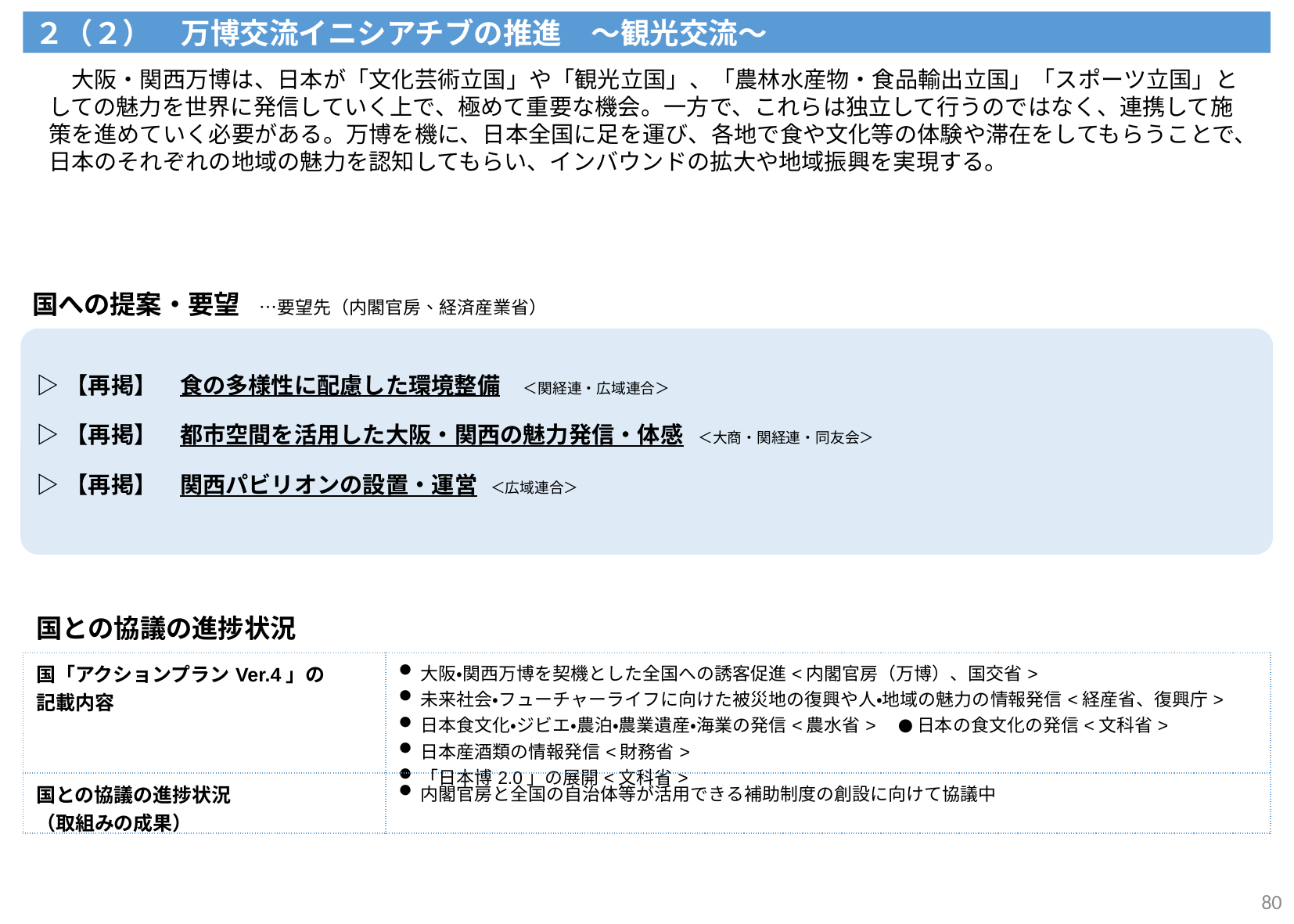

２（２）　万博交流イニシアチブの推進　～観光交流～
　大阪・関西万博は、日本が「文化芸術立国」や「観光立国」、「農林水産物・食品輸出立国」「スポーツ立国」としての魅力を世界に発信していく上で、極めて重要な機会。一方で、これらは独立して行うのではなく、連携して施策を進めていく必要がある。万博を機に、日本全国に足を運び、各地で食や文化等の体験や滞在をしてもらうことで、日本のそれぞれの地域の魅力を認知してもらい、インバウンドの拡大や地域振興を実現する。
国への提案・要望　…要望先（内閣官房、経済産業省）

| ▷【再掲】　食の多様性に配慮した環境整備　＜関経連・広域連合＞ ▷【再掲】　都市空間を活用した大阪・関西の魅力発信・体感　＜大商・関経連・同友会＞ ▷【再掲】　関西パビリオンの設置・運営　＜広域連合＞ |
| --- |
国との協議の進捗状況
| 国「アクションプランVer.4」の 記載内容 | 大阪・関西万博を契機とした全国への誘客促進<内閣官房（万博）、国交省> 未来社会・フューチャーライフに向けた被災地の復興や人・地域の魅力の情報発信<経産省、復興庁> 日本食文化・ジビエ・農泊・農業遺産・海業の発信<農水省>　● 日本の食文化の発信<文科省> 日本産酒類の情報発信<財務省> 「日本博2.0」の展開<文科省> |
| --- | --- |
| 国との協議の進捗状況 （取組みの成果） | 内閣官房と全国の自治体等が活用できる補助制度の創設に向けて協議中 |

80